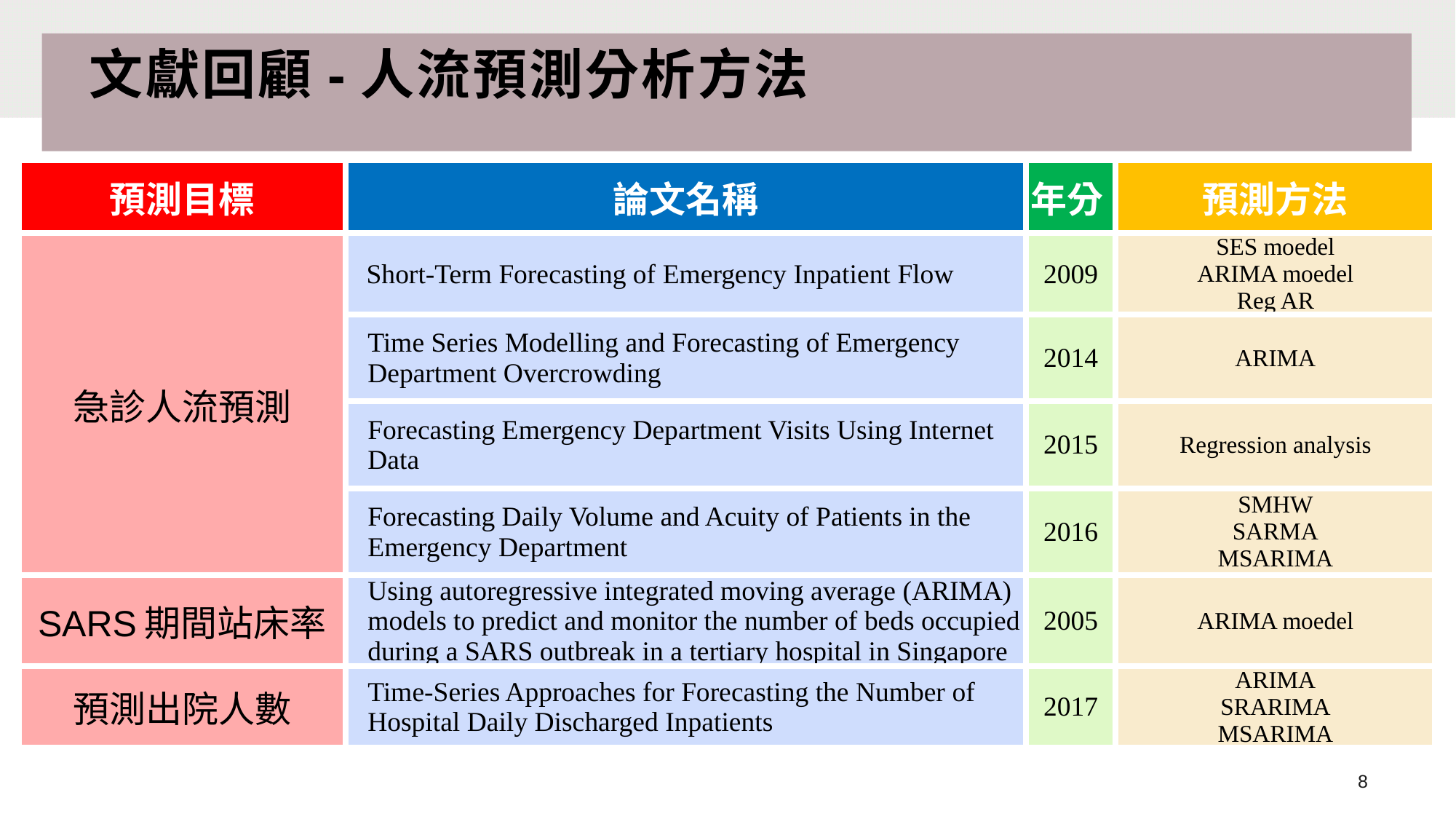

# 文獻回顧-人流預測分析方法
| 預測目標 | 論文名稱 | 年分 | 預測方法 |
| --- | --- | --- | --- |
| 急診人流預測 | Short-Term Forecasting of Emergency Inpatient Flow | 2009 | SES moedel ARIMA moedel Reg AR |
|  | Time Series Modelling and Forecasting of Emergency Department Overcrowding | 2014 | ARIMA |
|  | Forecasting Emergency Department Visits Using Internet Data | 2015 | Regression analysis |
|  | Forecasting Daily Volume and Acuity of Patients in the Emergency Department | 2016 | SMHW SARMA MSARIMA |
| SARS期間站床率 | Using autoregressive integrated moving average (ARIMA) models to predict and monitor the number of beds occupied during a SARS outbreak in a tertiary hospital in Singapore | 2005 | ARIMA moedel |
| 預測出院人數 | Time-Series Approaches for Forecasting the Number of Hospital Daily Discharged Inpatients | 2017 | ARIMA SRARIMA MSARIMA |
8